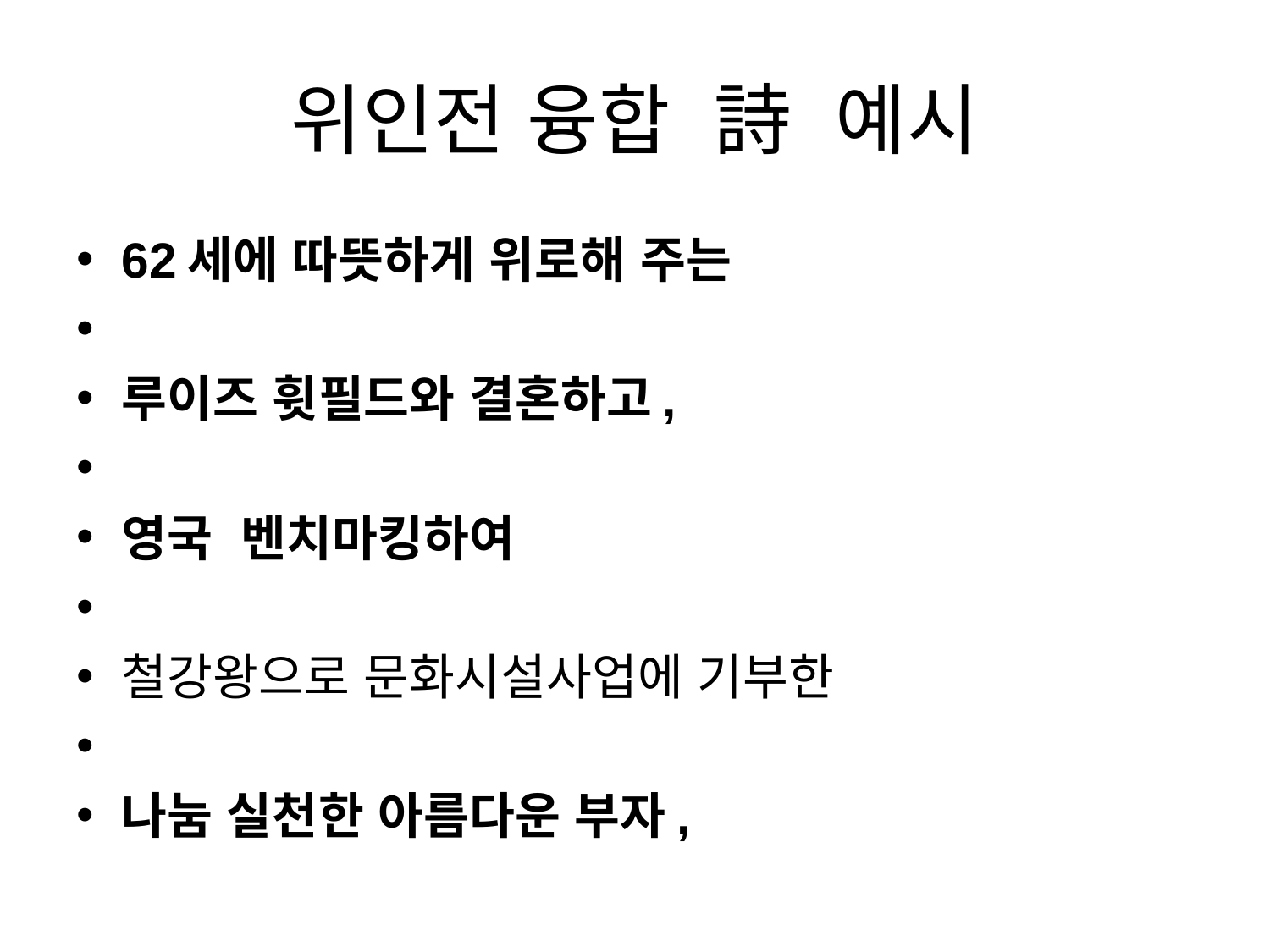

# 위인전 융합  詩  예시
62세에 따뜻하게 위로해 주는

루이즈 휫필드와 결혼하고,

영국  벤치마킹하여

철강왕으로 문화시설사업에 기부한

나눔 실천한 아름다운 부자,